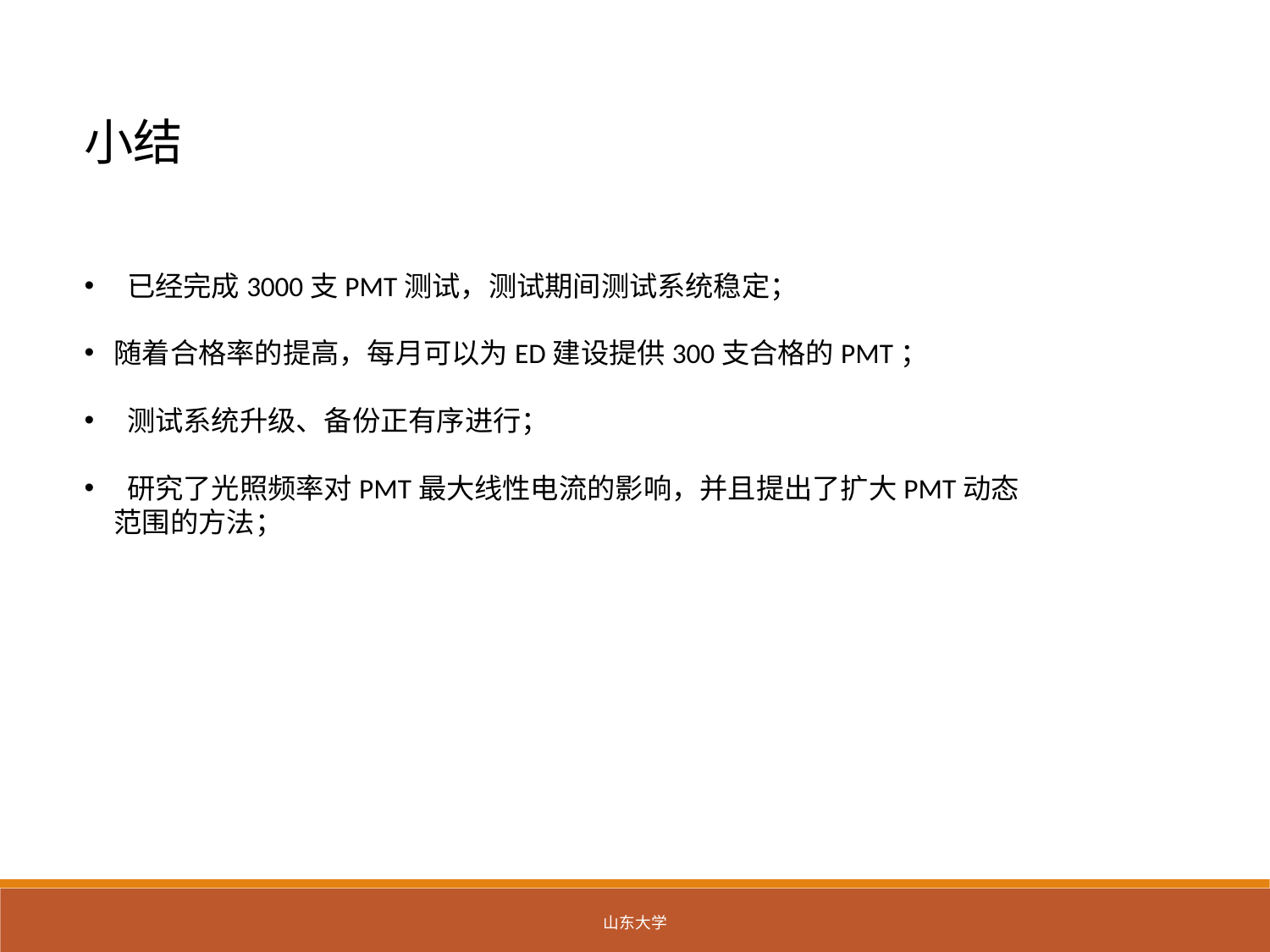

小结
 已经完成3000支PMT测试，测试期间测试系统稳定；

随着合格率的提高，每月可以为ED建设提供300支合格的PMT；

 测试系统升级、备份正有序进行；

 研究了光照频率对PMT最大线性电流的影响，并且提出了扩大PMT动态范围的方法；
山东大学